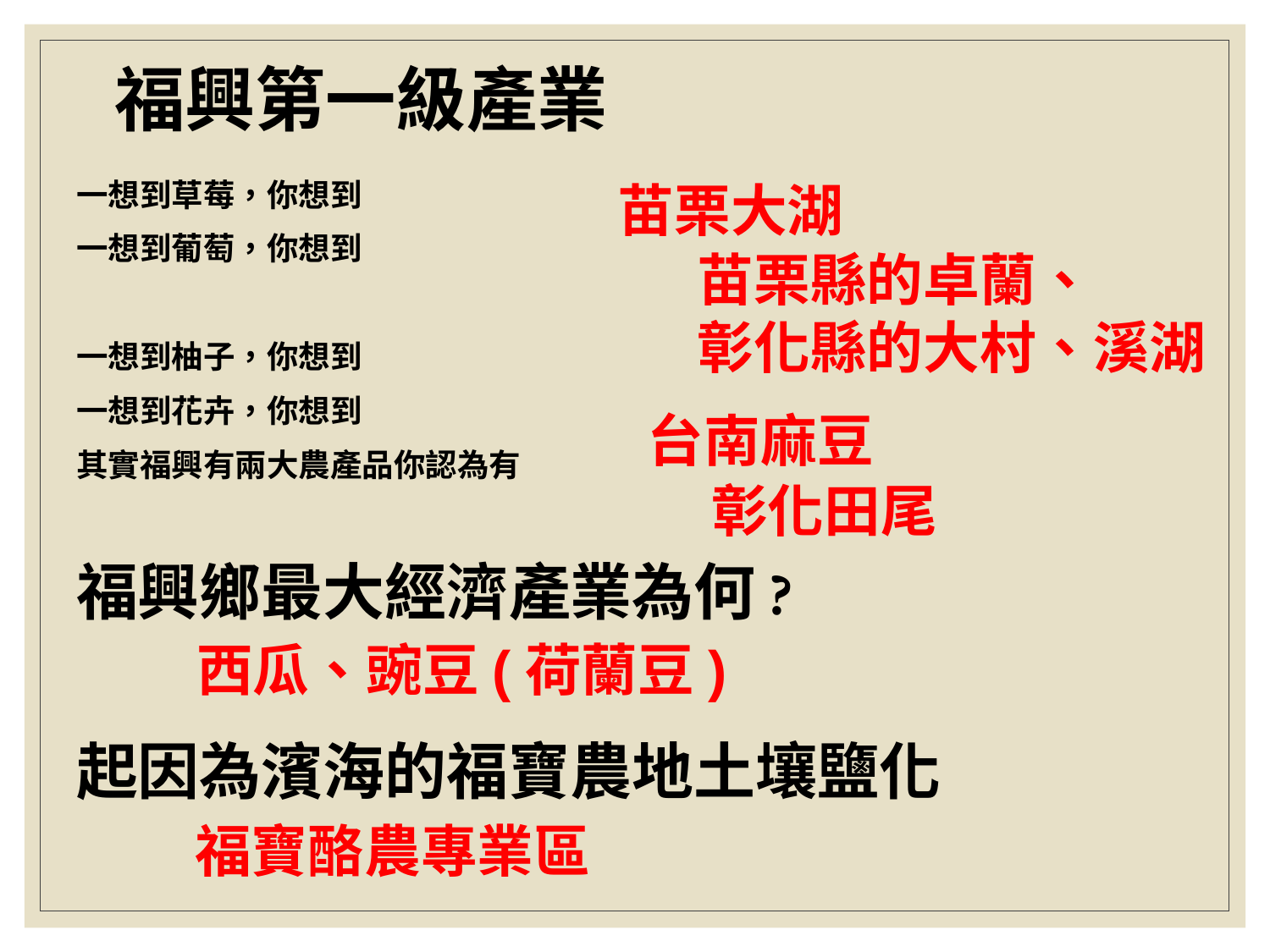

# 福興第一級產業
一想到草莓，你想到
一想到葡萄，你想到

一想到柚子，你想到
一想到花卉，你想到
其實福興有兩大農產品你認為有

福興鄉最大經濟產業為何?

起因為濱海的福寶農地土壤鹽化

苗栗大湖
苗栗縣的卓蘭、
彰化縣的大村、溪湖
台南麻豆
彰化田尾
西瓜、豌豆(荷蘭豆)
福寶酪農專業區